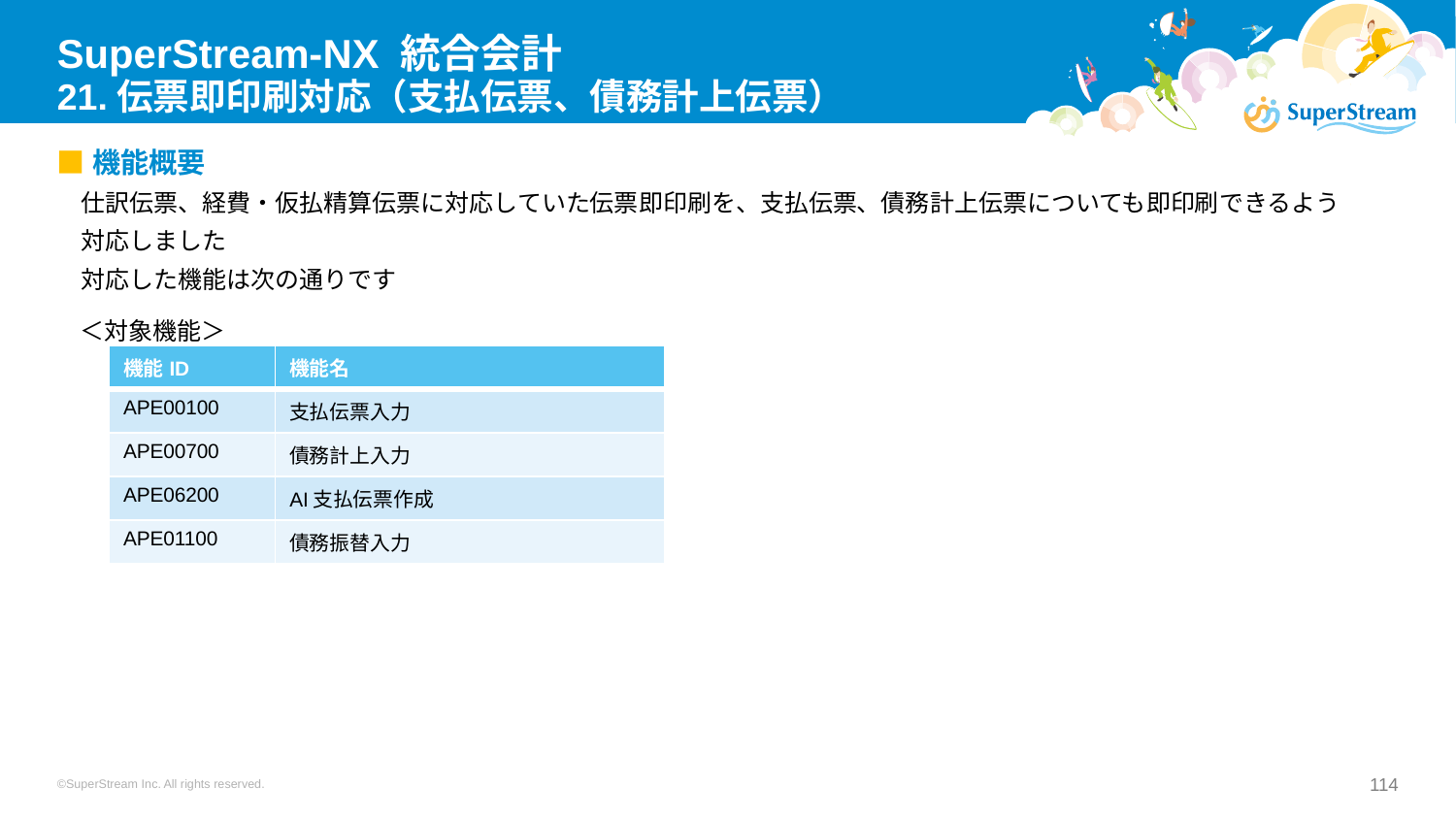

# SuperStream-NX 統合会計 21.伝票即印刷対応（支払伝票、債務計上伝票）
■機能概要
　仕訳伝票、経費・仮払精算伝票に対応していた伝票即印刷を、支払伝票、債務計上伝票についても即印刷できるよう
　対応しました
　対応した機能は次の通りです

＜対象機能＞

| 機能ID | 機能名 |
| --- | --- |
| APE00100 | 支払伝票入力 |
| APE00700 | 債務計上入力 |
| APE06200 | AI支払伝票作成 |
| APE01100 | 債務振替入力 |
©SuperStream Inc. All rights reserved.
114